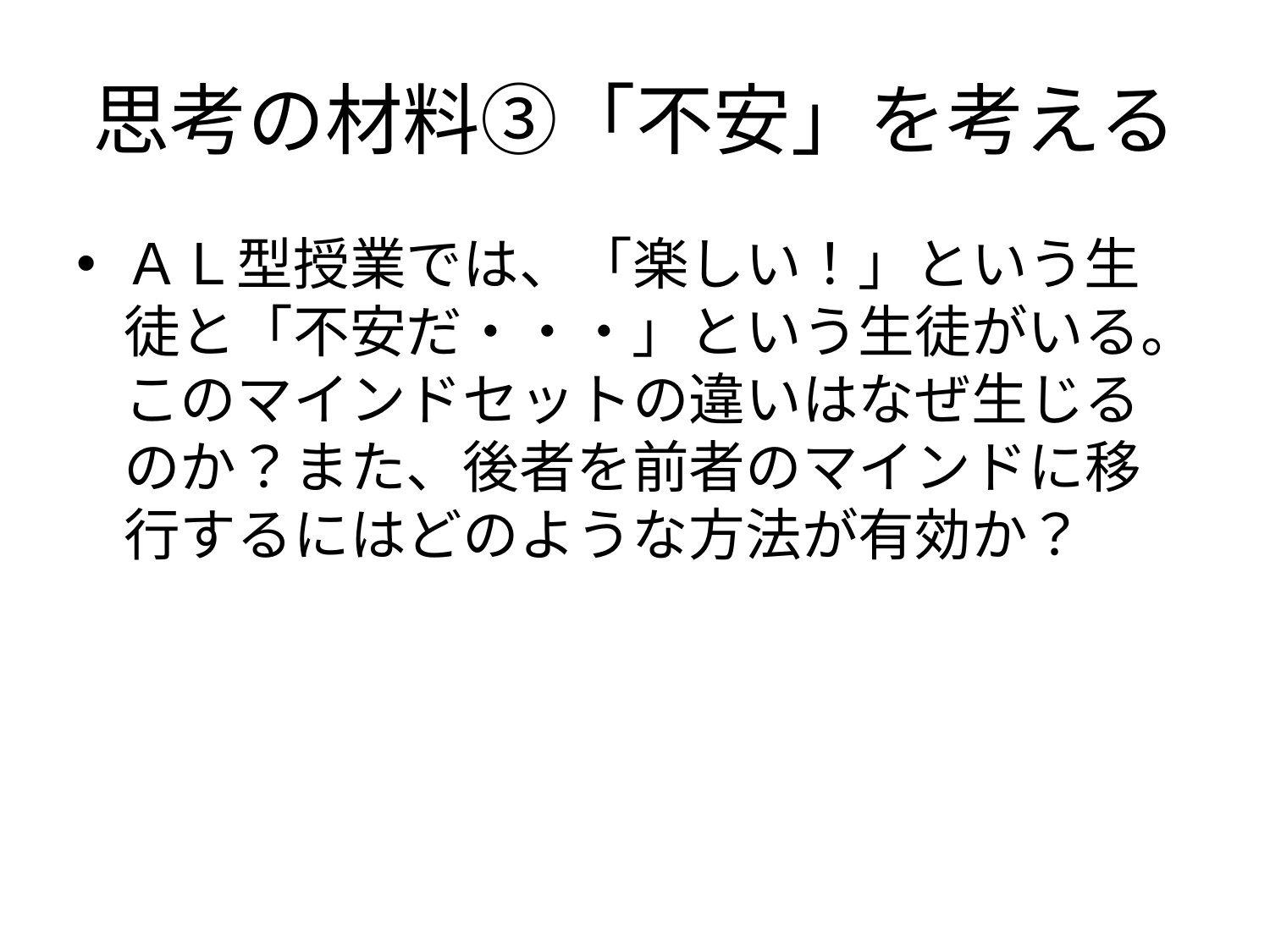

# 思考の材料③「不安」を考える
ＡＬ型授業では、「楽しい！」という生徒と「不安だ・・・」という生徒がいる。このマインドセットの違いはなぜ生じるのか？また、後者を前者のマインドに移行するにはどのような方法が有効か？